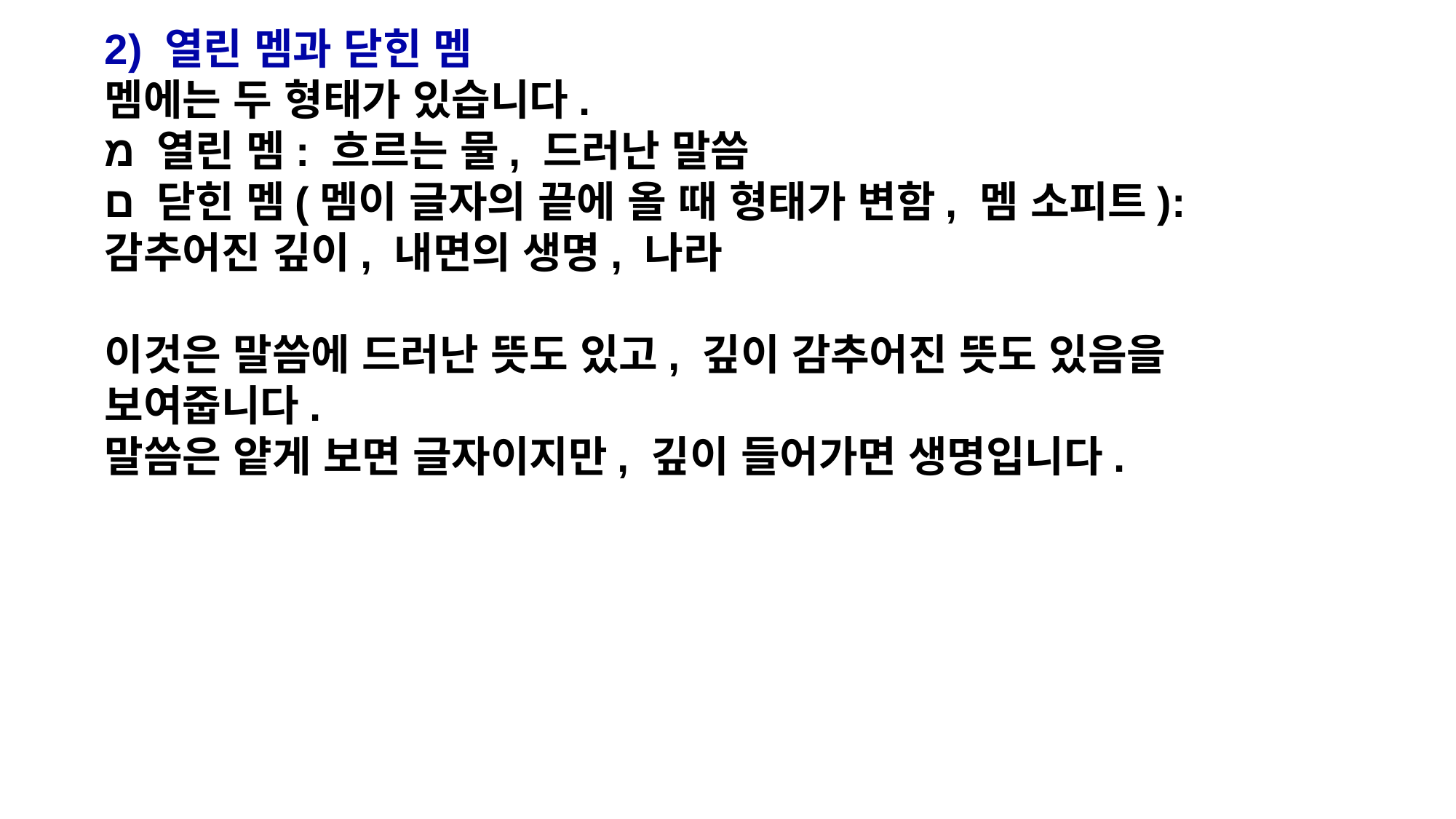

2) 열린 멤과 닫힌 멤
멤에는 두 형태가 있습니다.
מ 열린 멤: 흐르는 물, 드러난 말씀
ם 닫힌 멤(멤이 글자의 끝에 올 때 형태가 변함, 멤 소피트): 감추어진 깊이, 내면의 생명, 나라

이것은 말씀에 드러난 뜻도 있고, 깊이 감추어진 뜻도 있음을 보여줍니다.
말씀은 얕게 보면 글자이지만, 깊이 들어가면 생명입니다.